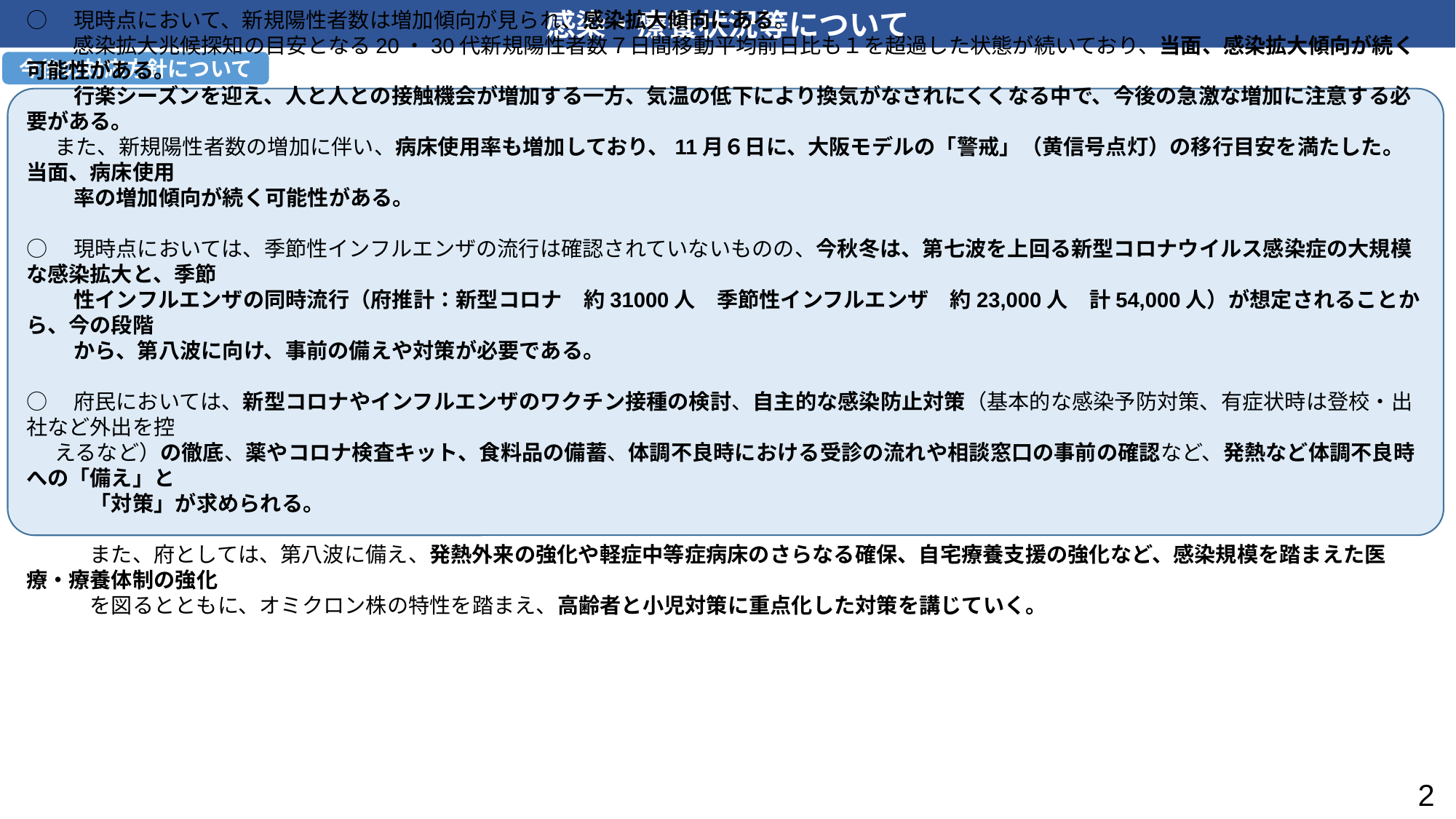

感染・療養状況等について
今後の対応方針について
○　現時点において、新規陽性者数は増加傾向が見られ、感染拡大傾向にある。
　　 感染拡大兆候探知の目安となる20・30代新規陽性者数７日間移動平均前日比も１を超過した状態が続いており、当面、感染拡大傾向が続く可能性がある。
　　 行楽シーズンを迎え、人と人との接触機会が増加する一方、気温の低下により換気がなされにくくなる中で、今後の急激な増加に注意する必要がある。
     また、新規陽性者数の増加に伴い、病床使用率も増加しており、11月６日に、大阪モデルの「警戒」（黄信号点灯）の移行目安を満たした。当面、病床使用
　　 率の増加傾向が続く可能性がある。

○　現時点においては、季節性インフルエンザの流行は確認されていないものの、今秋冬は、第七波を上回る新型コロナウイルス感染症の大規模な感染拡大と、季節
　　 性インフルエンザの同時流行（府推計：新型コロナ　約31000人　季節性インフルエンザ　約23,000人　計54,000人）が想定されることから、今の段階
　　 から、第八波に向け、事前の備えや対策が必要である。

○　府民においては、新型コロナやインフルエンザのワクチン接種の検討、自主的な感染防止対策（基本的な感染予防対策、有症状時は登校・出社など外出を控
     えるなど）の徹底、薬やコロナ検査キット、食料品の備蓄、体調不良時における受診の流れや相談窓口の事前の確認など、発熱など体調不良時への「備え」と
　　　「対策」が求められる。

　　　また、府としては、第八波に備え、発熱外来の強化や軽症中等症病床のさらなる確保、自宅療養支援の強化など、感染規模を踏まえた医療・療養体制の強化
　　　を図るとともに、オミクロン株の特性を踏まえ、高齢者と小児対策に重点化した対策を講じていく。
2